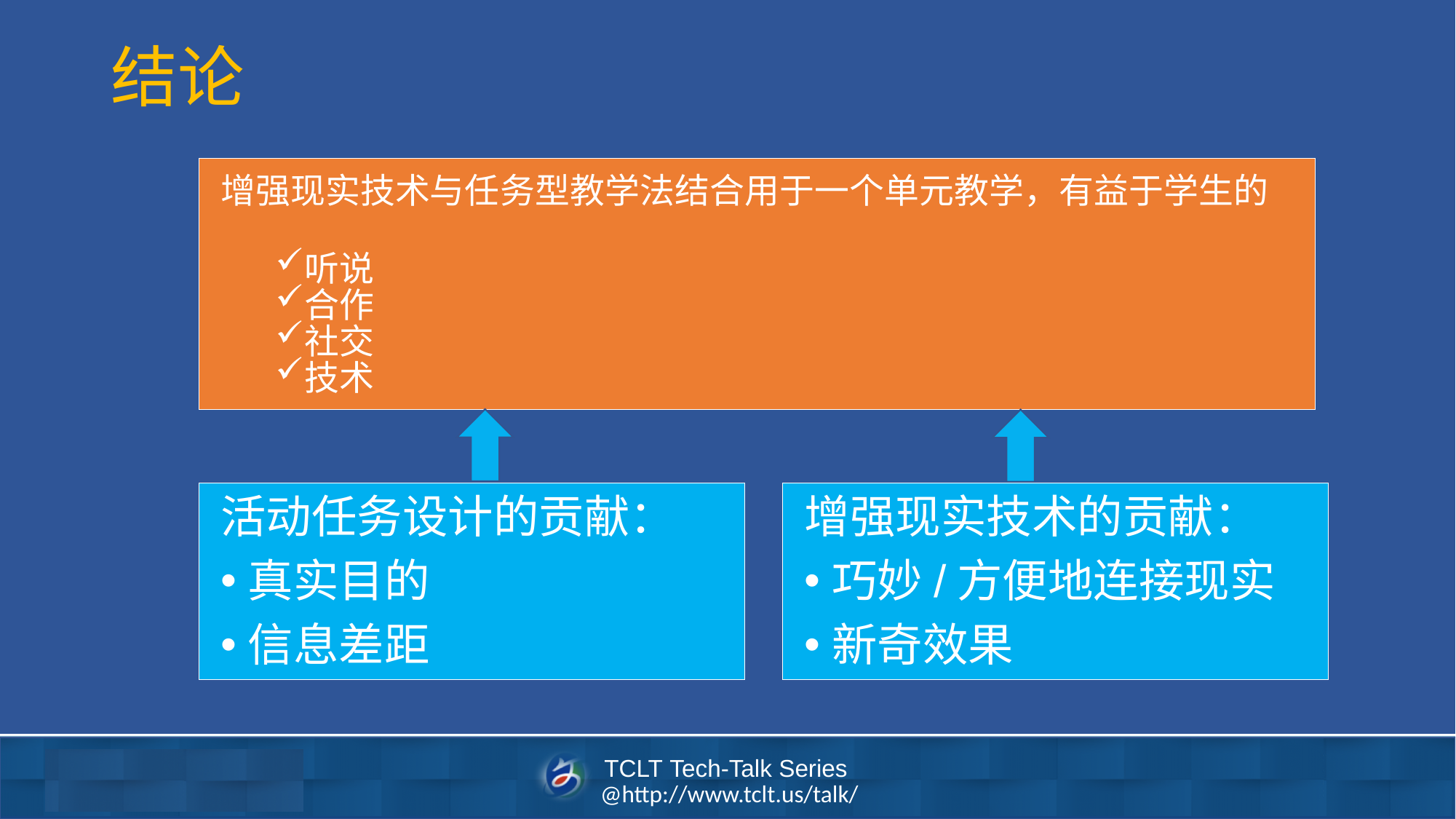

# 结论
增强现实技术与任务型教学法结合用于一个单元教学，有益于学生的
听说
合作
社交
技术

活动任务设计的贡献：
真实目的
信息差距

增强现实技术的贡献：
巧妙/方便地连接现实
新奇效果